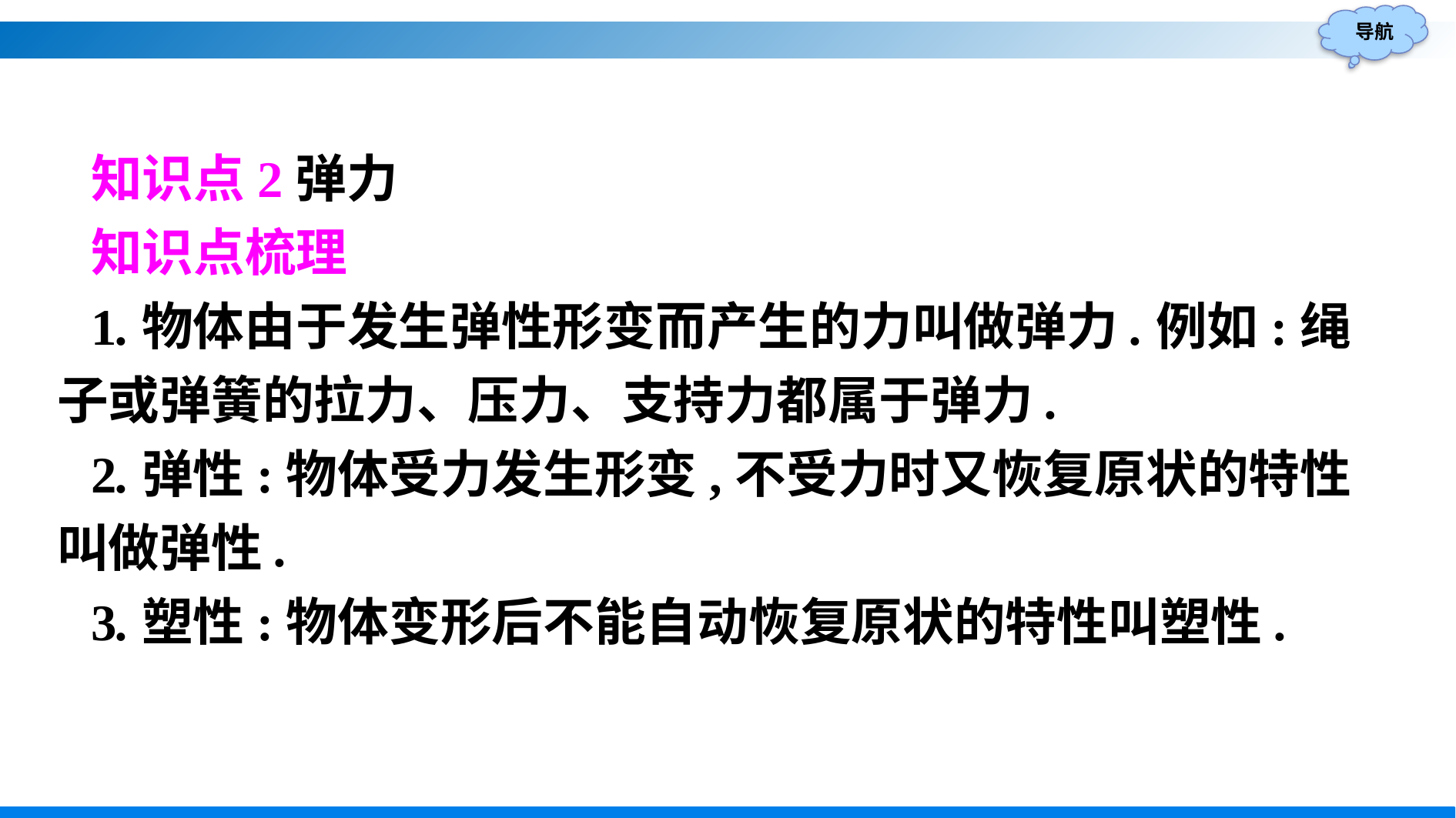

知识点2弹力
知识点梳理
1.物体由于发生弹性形变而产生的力叫做弹力.例如:绳子或弹簧的拉力、压力、支持力都属于弹力.
2.弹性:物体受力发生形变,不受力时又恢复原状的特性叫做弹性.
3.塑性:物体变形后不能自动恢复原状的特性叫塑性.